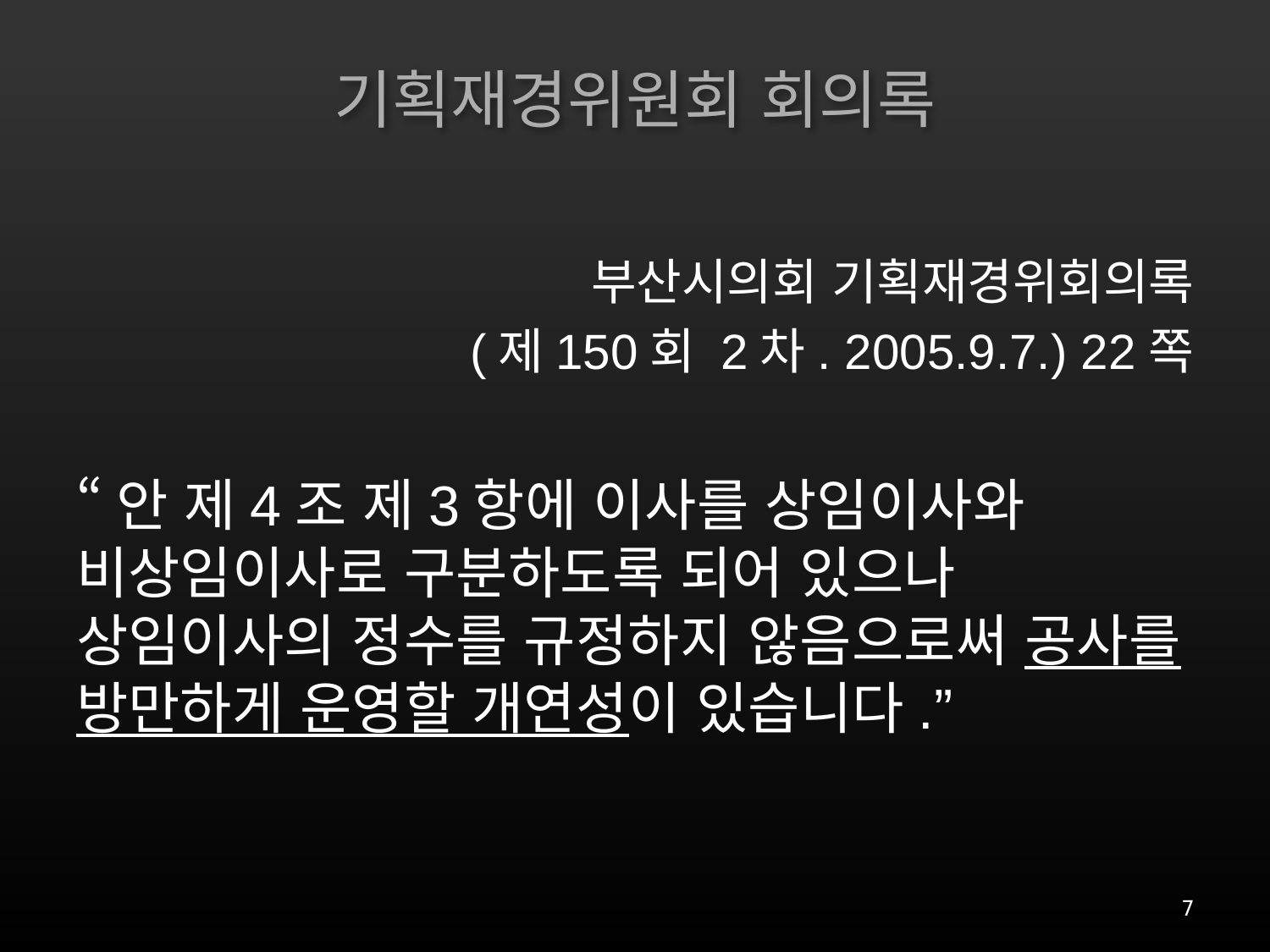

# 기획재경위원회 회의록

부산시의회 기획재경위회의록
(제150회 2차. 2005.9.7.) 22쪽

“안 제4조 제3항에 이사를 상임이사와 비상임이사로 구분하도록 되어 있으나 상임이사의 정수를 규정하지 않음으로써 공사를 방만하게 운영할 개연성이 있습니다.”

7